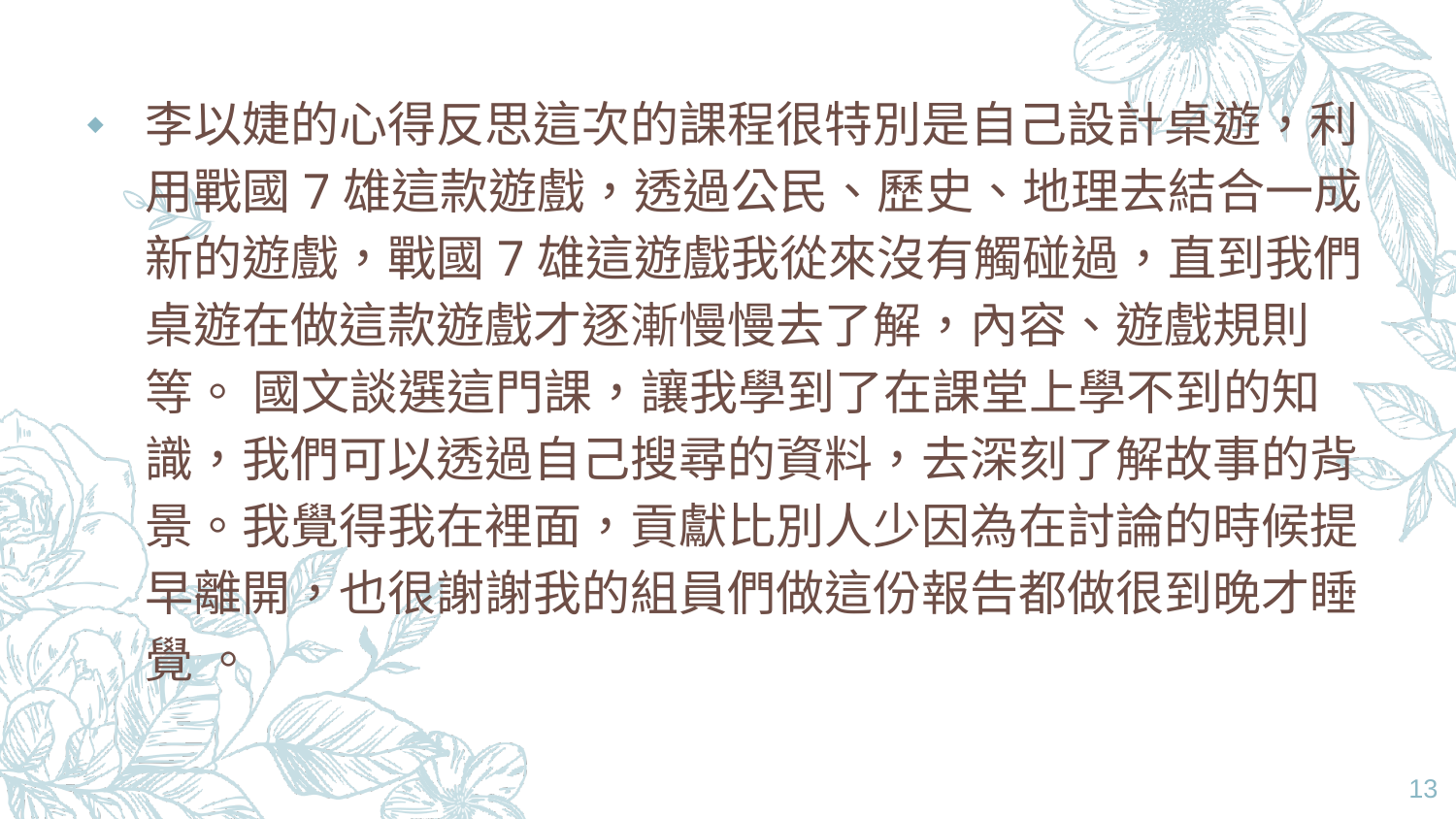

李以婕的心得反思這次的課程很特別是自己設計桌遊，利用戰國7雄這款遊戲，透過公民、歷史、地理去結合一成新的遊戲，戰國7雄這遊戲我從來沒有觸碰過，直到我們桌遊在做這款遊戲才逐漸慢慢去了解，內容、遊戲規則等。 國文談選這門課，讓我學到了在課堂上學不到的知識，我們可以透過自己搜尋的資料，去深刻了解故事的背景。我覺得我在裡面，貢獻比別人少因為在討論的時候提早離開，也很謝謝我的組員們做這份報告都做很到晚才睡覺 。

13